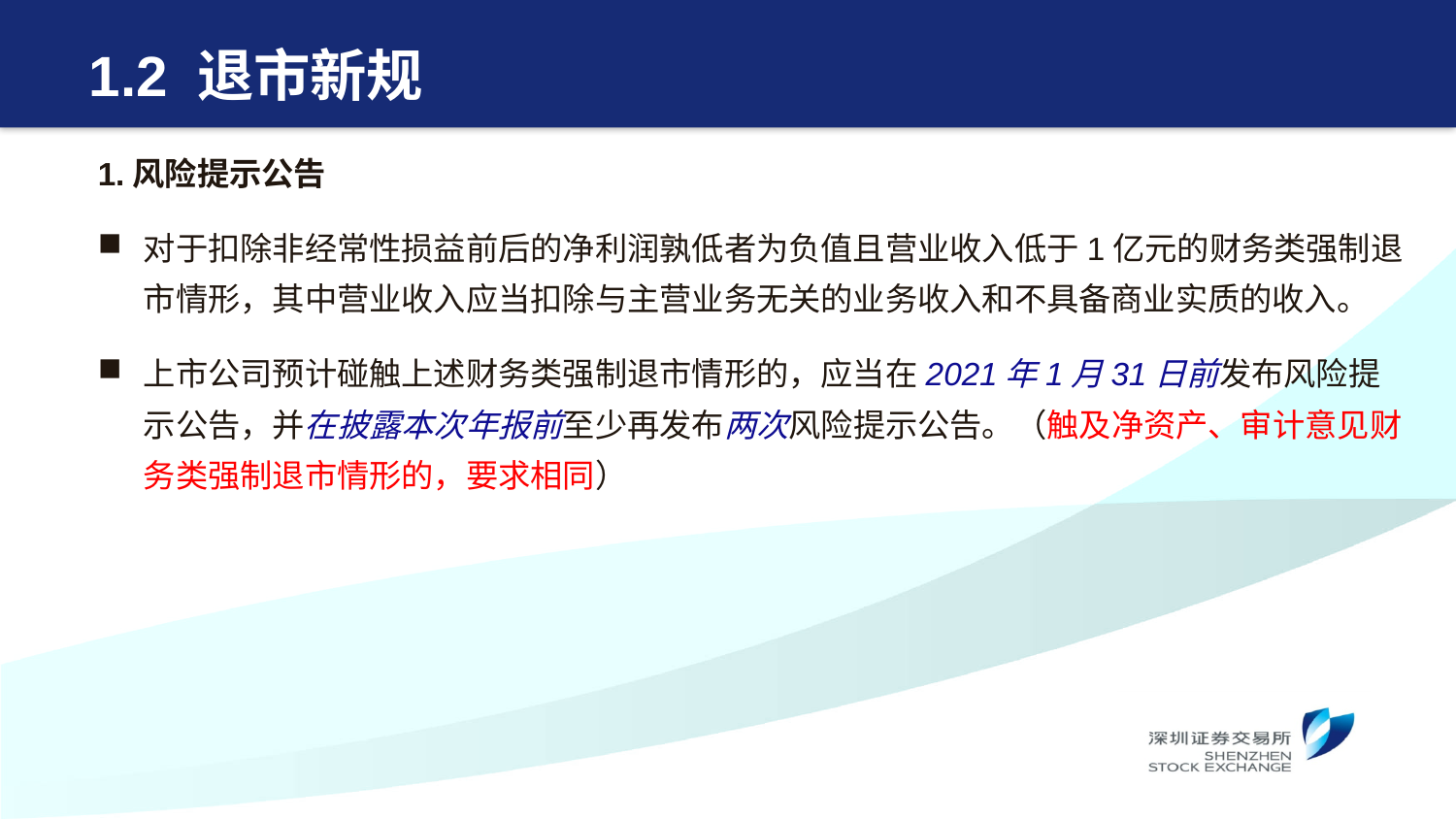

# 1.2 退市新规
1.风险提示公告
对于扣除非经常性损益前后的净利润孰低者为负值且营业收入低于1亿元的财务类强制退市情形，其中营业收入应当扣除与主营业务无关的业务收入和不具备商业实质的收入。
上市公司预计碰触上述财务类强制退市情形的，应当在2021年1月31日前发布风险提示公告，并在披露本次年报前至少再发布两次风险提示公告。（触及净资产、审计意见财务类强制退市情形的，要求相同）